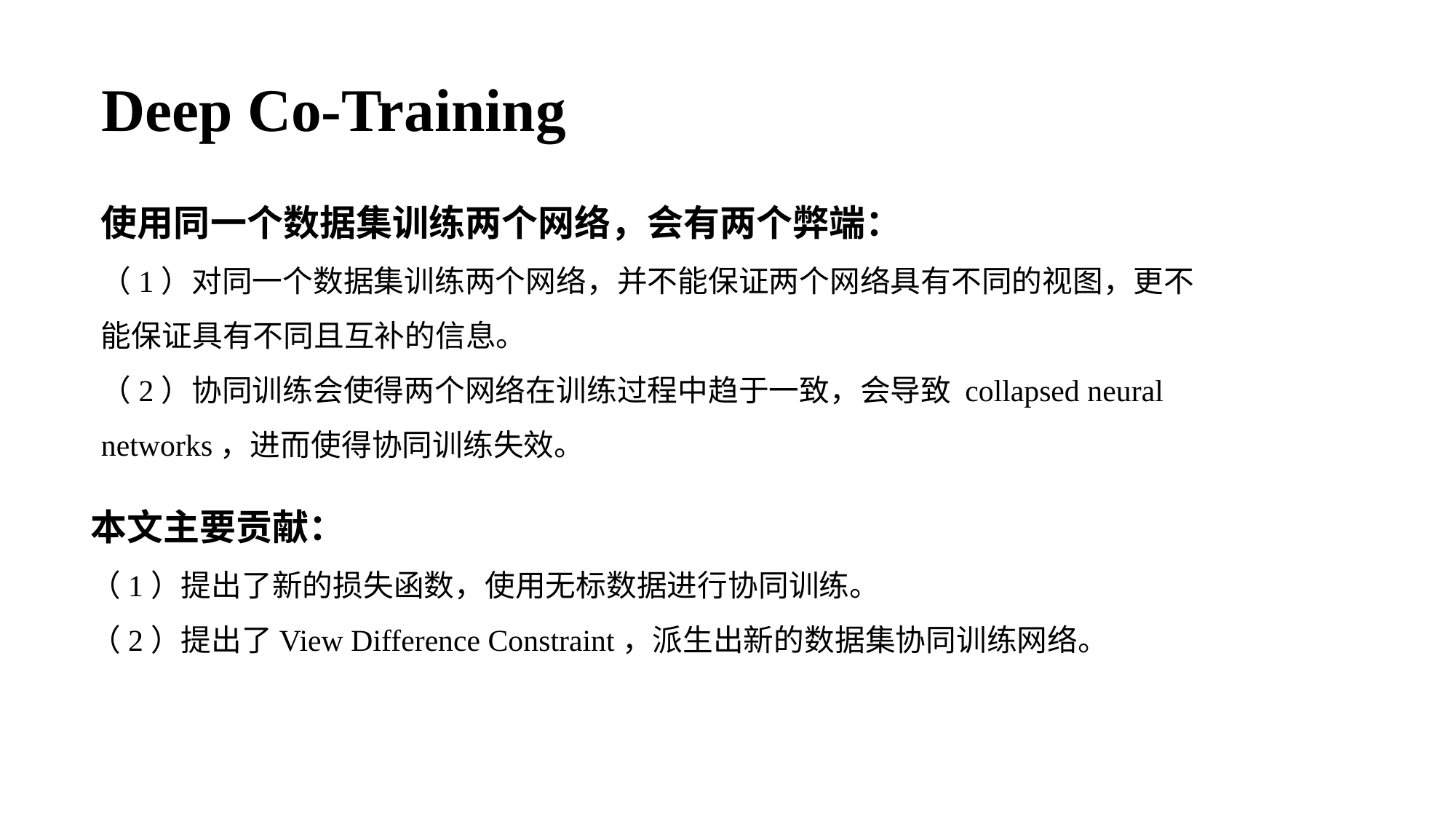

# Deep Co-Training
使用同一个数据集训练两个网络，会有两个弊端：
（1）对同一个数据集训练两个网络，并不能保证两个网络具有不同的视图，更不能保证具有不同且互补的信息。
（2）协同训练会使得两个网络在训练过程中趋于一致，会导致 collapsed neural networks，进而使得协同训练失效。
本文主要贡献：
（1）提出了新的损失函数，使用无标数据进行协同训练。
（2）提出了View Difference Constraint，派生出新的数据集协同训练网络。